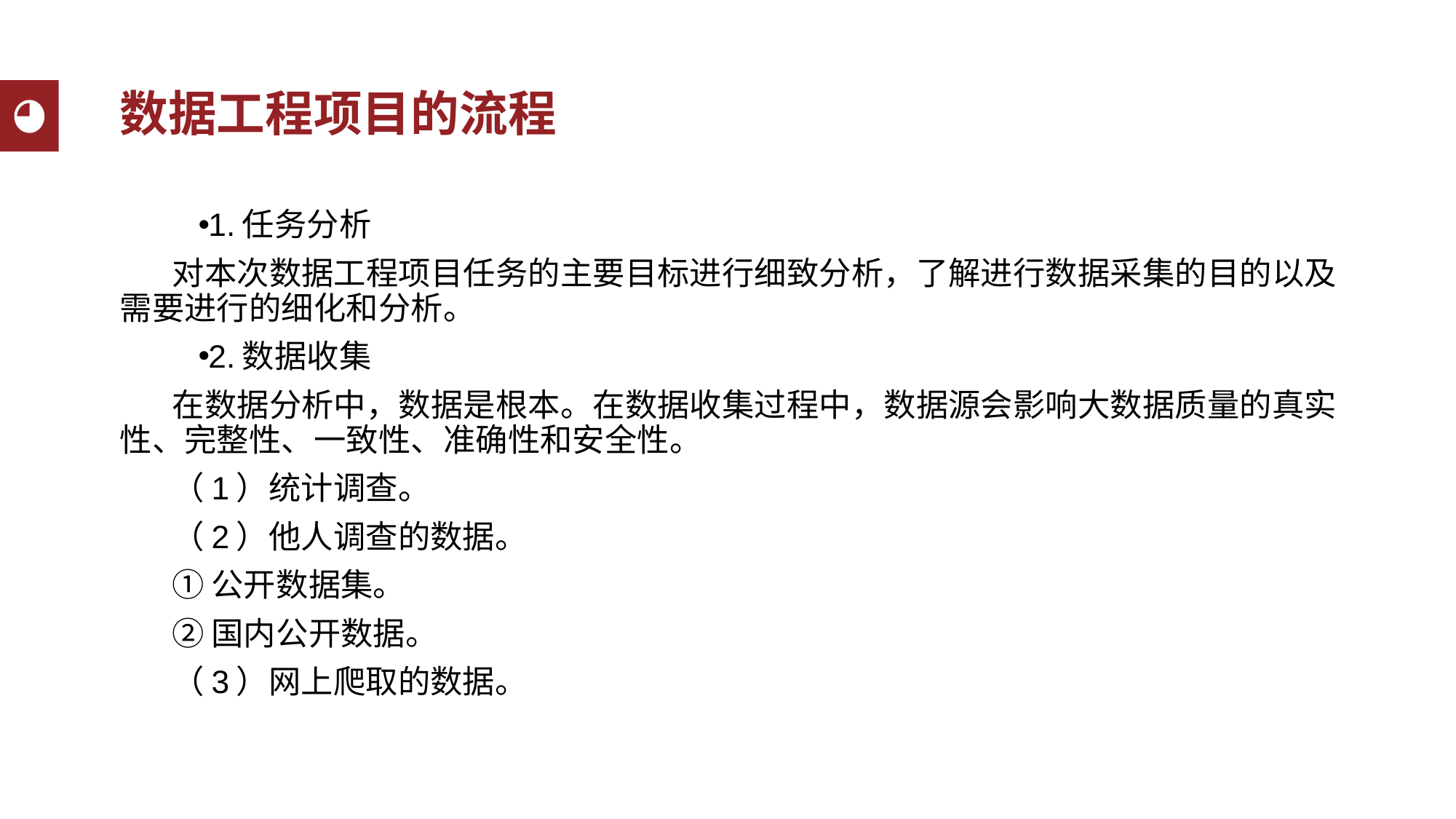

数据工程项目的流程

聚类分析
1.任务分析
对本次数据工程项目任务的主要目标进行细致分析，了解进行数据采集的目的以及需要进行的细化和分析。
2.数据收集
在数据分析中，数据是根本。在数据收集过程中，数据源会影响大数据质量的真实性、完整性、一致性、准确性和安全性。
（1）统计调查。
（2）他人调查的数据。
①公开数据集。
②国内公开数据。
（3）网上爬取的数据。